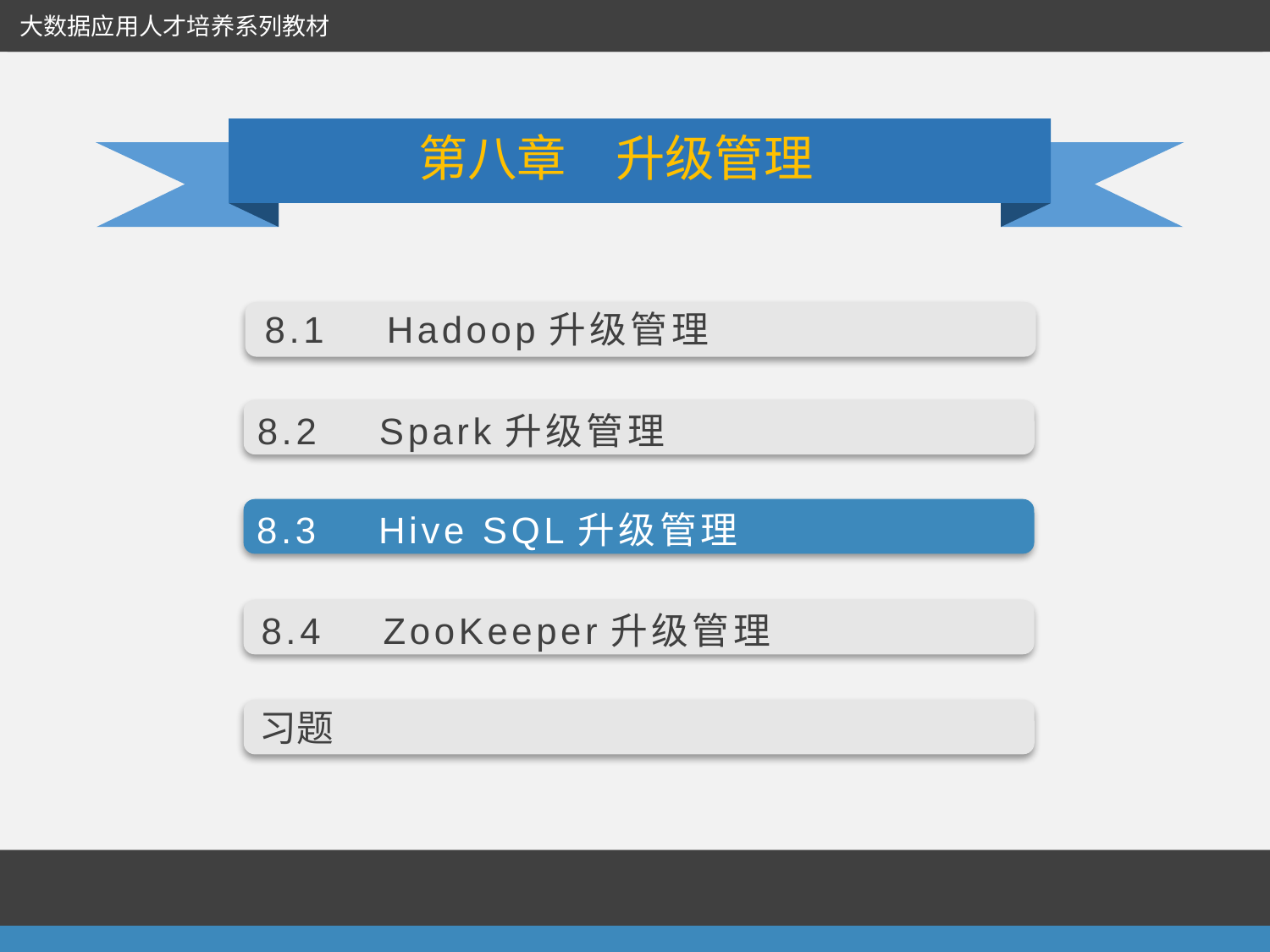

大数据应用人才培养系列教材

第八章　升级管理
8.1　Hadoop升级管理

8.2　Spark升级管理

8.3　Hive SQL升级管理

8.4　ZooKeeper升级管理
习题